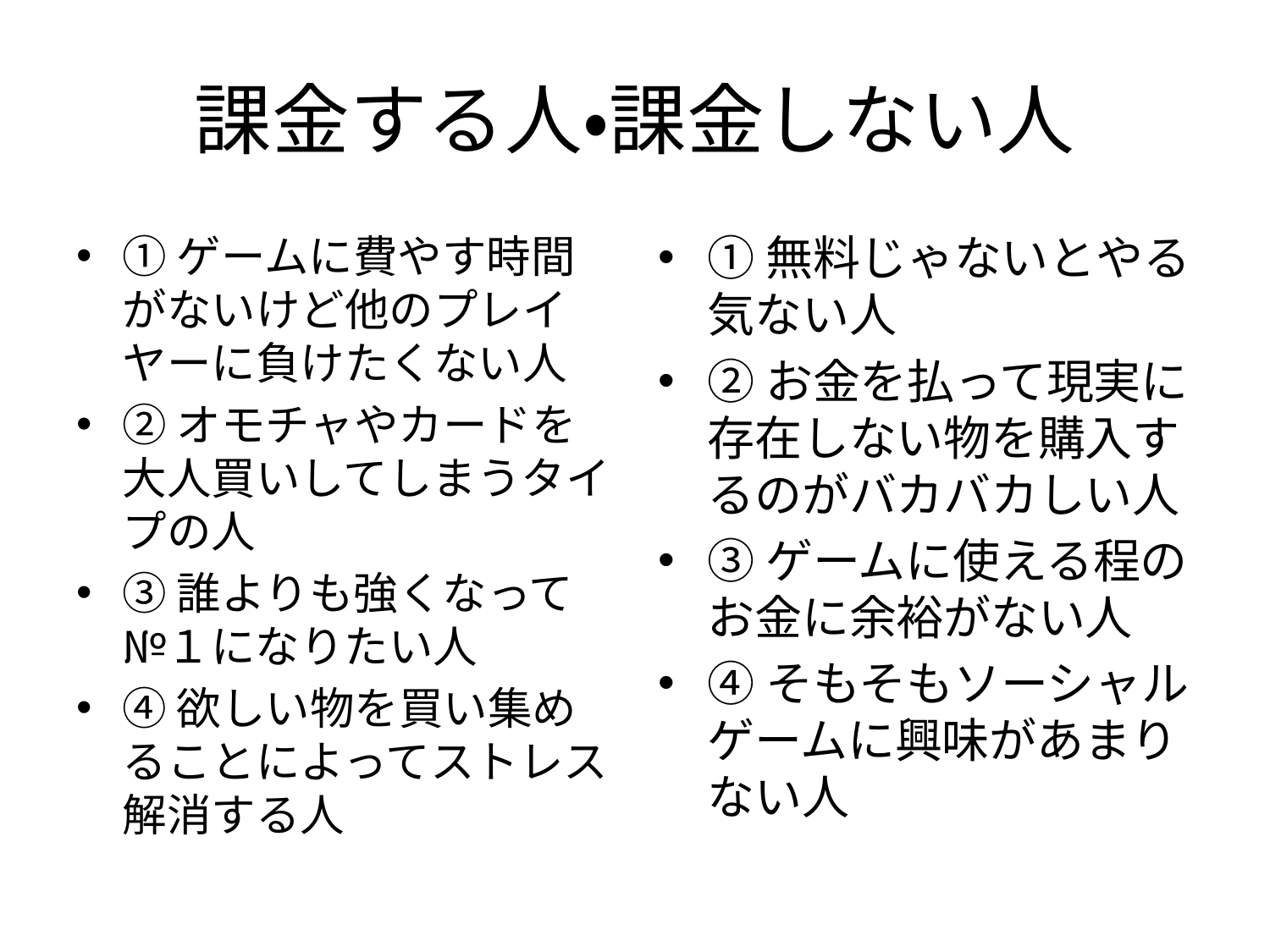

# 課金する人・課金しない人
①ゲームに費やす時間がないけど他のプレイヤーに負けたくない人
②オモチャやカードを大人買いしてしまうタイプの人
③誰よりも強くなって№１になりたい人
④欲しい物を買い集めることによってストレス解消する人

①無料じゃないとやる気ない人
②お金を払って現実に存在しない物を購入するのがバカバカしい人
③ゲームに使える程のお金に余裕がない人
④そもそもソーシャルゲームに興味があまりない人